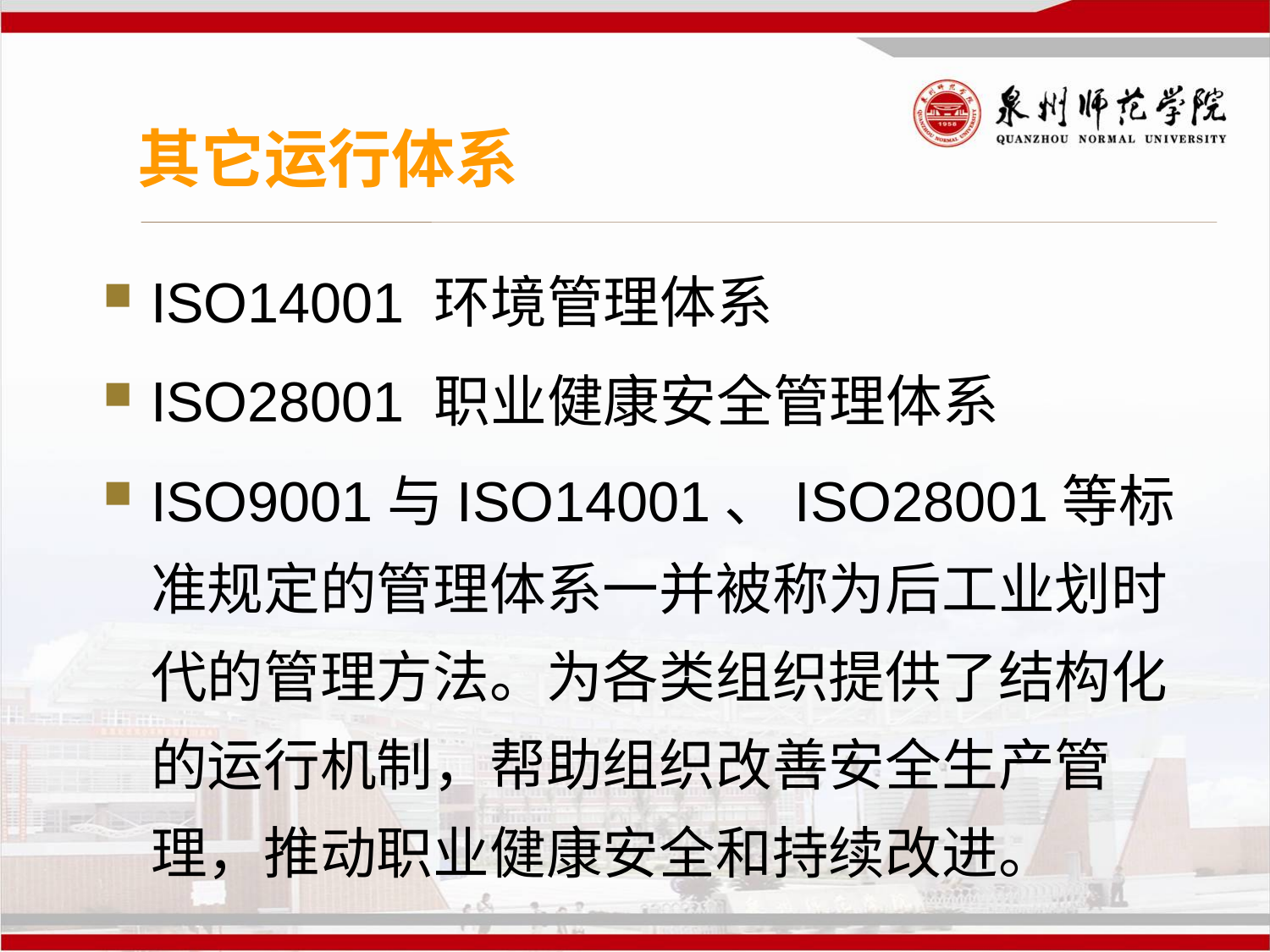

# 其它运行体系
ISO14001 环境管理体系
ISO28001 职业健康安全管理体系
ISO9001与ISO14001、ISO28001等标准规定的管理体系一并被称为后工业划时代的管理方法。为各类组织提供了结构化的运行机制，帮助组织改善安全生产管理，推动职业健康安全和持续改进。